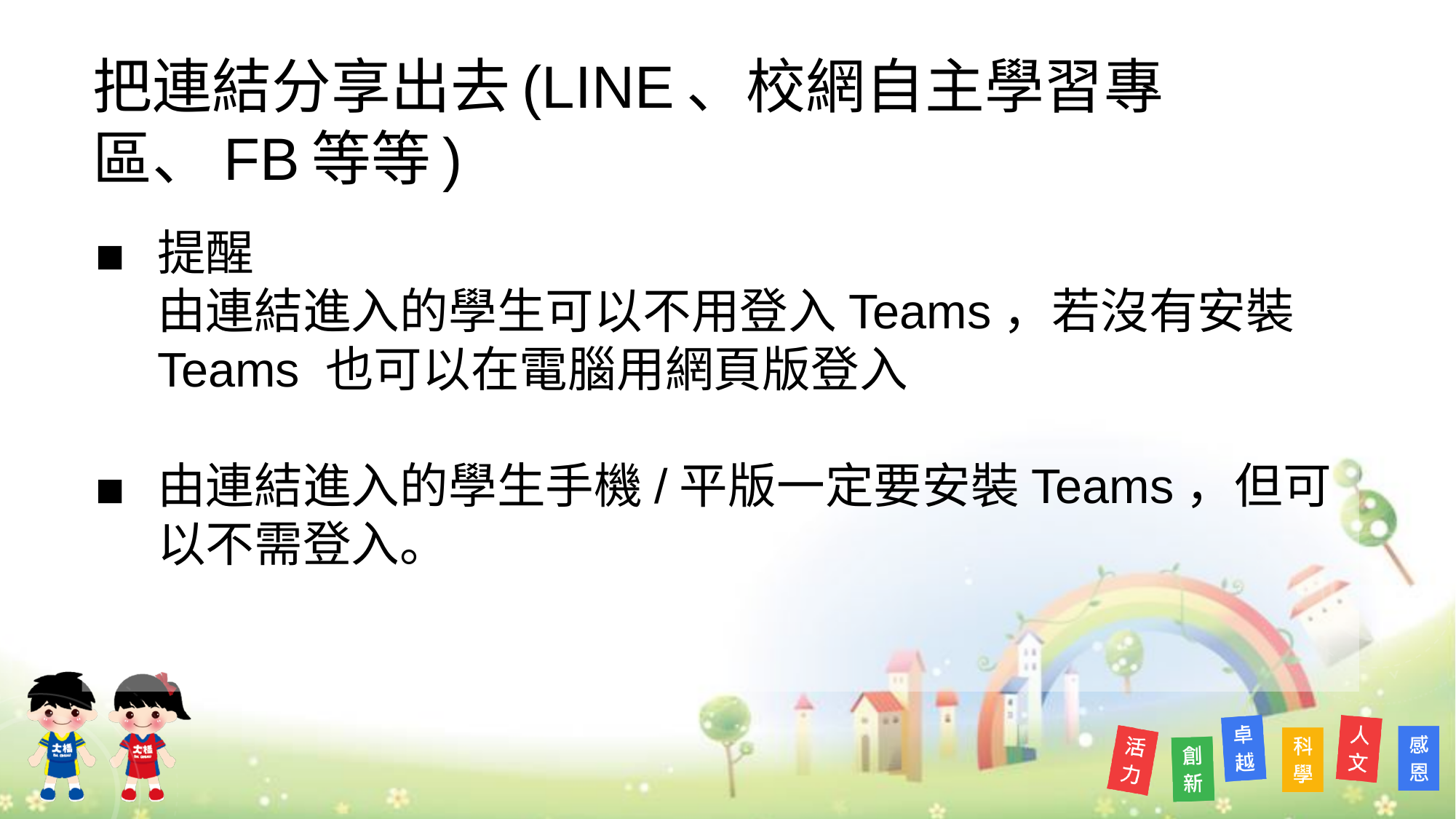

# 把連結分享出去(LINE、校網自主學習專區、FB等等)
提醒
由連結進入的學生可以不用登入Teams，若沒有安裝Teams 也可以在電腦用網頁版登入
由連結進入的學生手機/平版一定要安裝Teams，但可以不需登入。